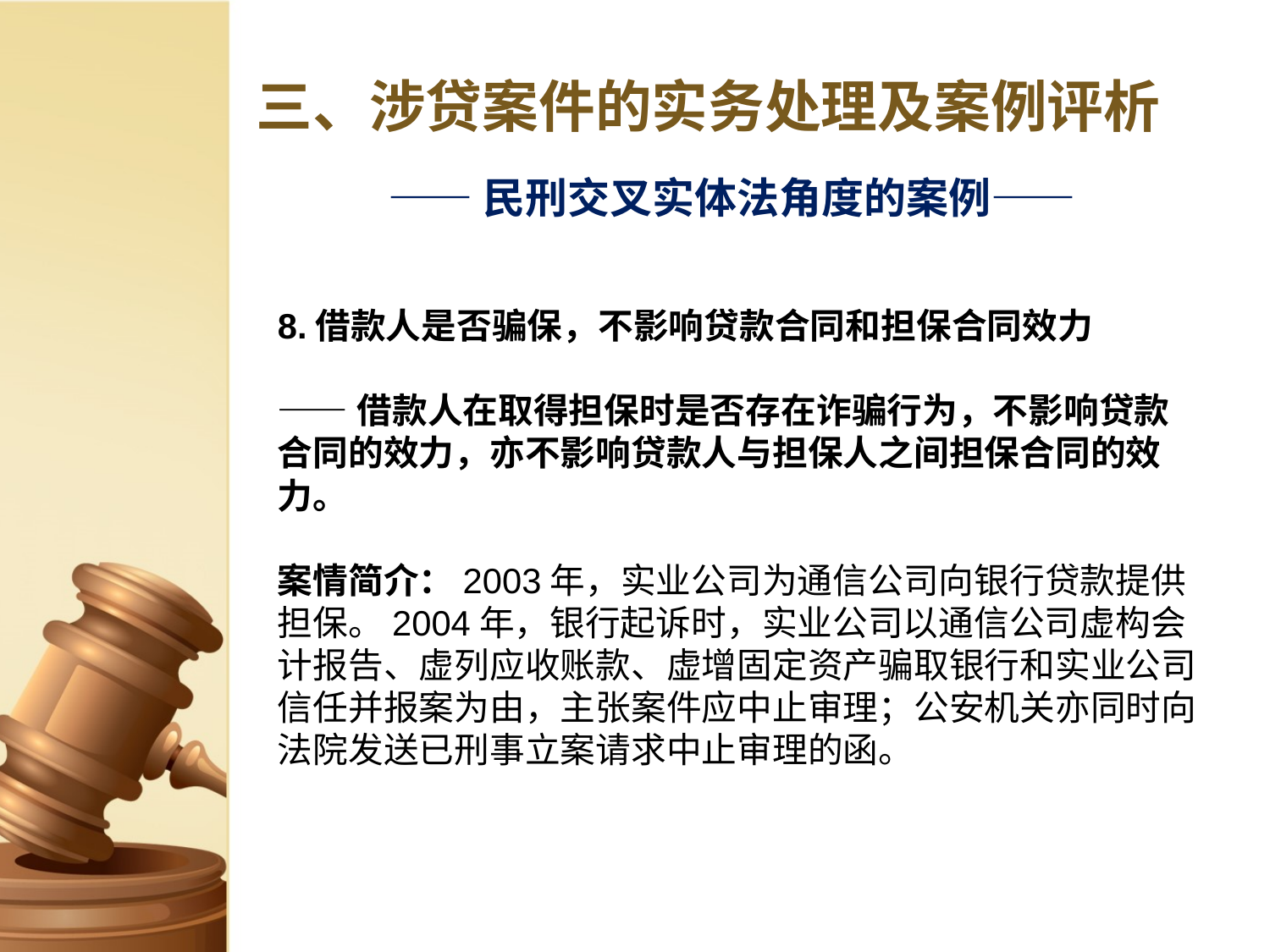

# 三、涉贷案件的实务处理及案例评析
——民刑交叉实体法角度的案例——
8.借款人是否骗保，不影响贷款合同和担保合同效力

——借款人在取得担保时是否存在诈骗行为，不影响贷款合同的效力，亦不影响贷款人与担保人之间担保合同的效力。

案情简介：2003年，实业公司为通信公司向银行贷款提供担保。2004年，银行起诉时，实业公司以通信公司虚构会计报告、虚列应收账款、虚增固定资产骗取银行和实业公司信任并报案为由，主张案件应中止审理；公安机关亦同时向法院发送已刑事立案请求中止审理的函。